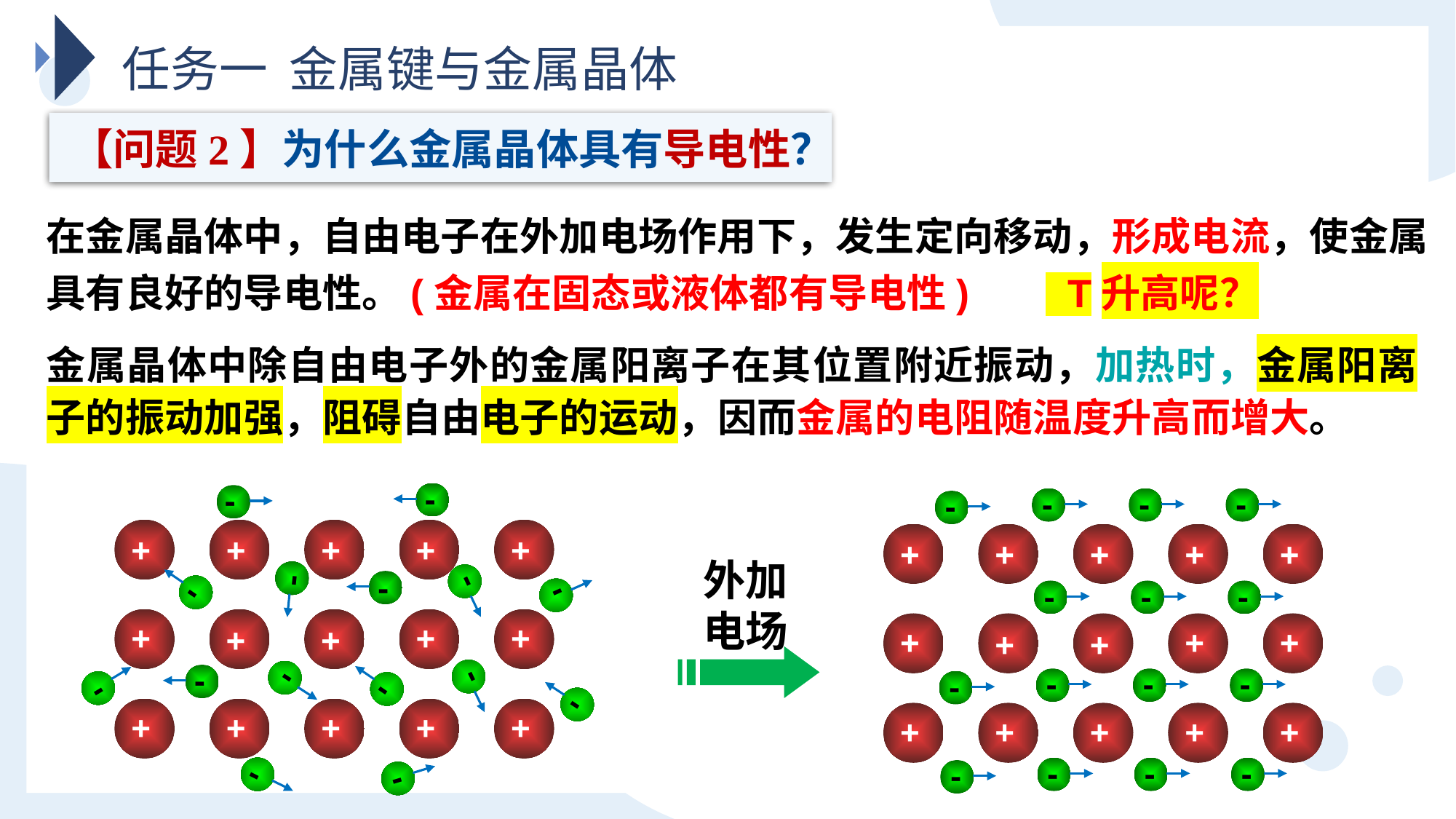

任务一  金属键与金属晶体

【问题2】为什么金属晶体具有导电性？

在金属晶体中，自由电子在外加电场作用下，发生定向移动，形成电流，使金属具有良好的导电性。(金属在固态或液体都有导电性)         T升高呢？
金属晶体中除自由电子外的金属阳离子在其位置附近振动，加热时，金属阳离子的振动加强，阻碍自由电子的运动，因而金属的电阻随温度升高而增大。
-

-

+

+

+

+

+
-

-

-

-

-

+

+

+

+

+
-

-

-

-

-

-

+

+

+

+

+
-

-

-

-

-

-

+

+

+

+

+
-

-

-

+

+

+

+

+
-

-

-

-

+

+

+

+

+
-

-

-

-

外加电场